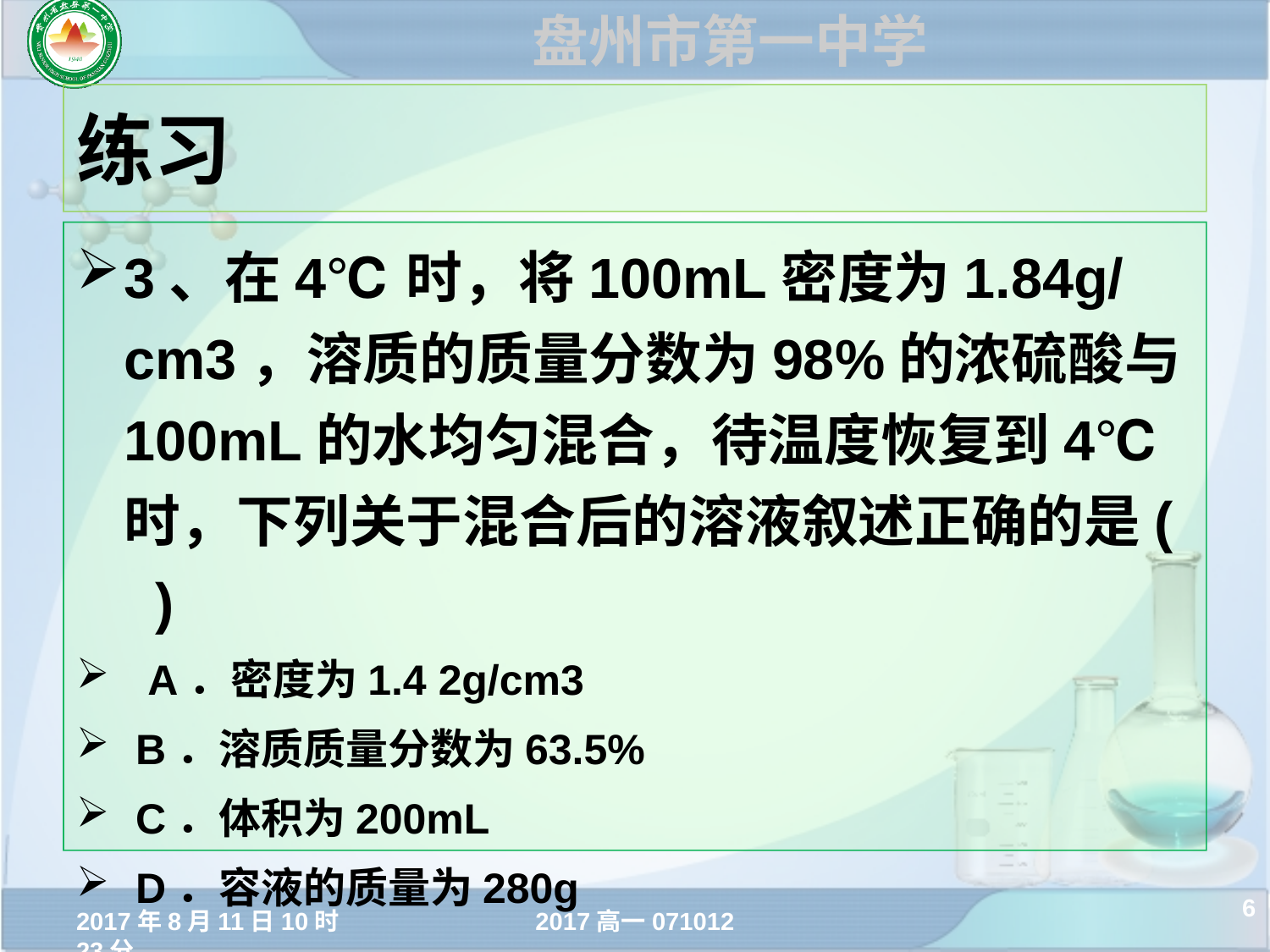

# 练习
3、在4℃时，将100mL密度为1.84g/cm3，溶质的质量分数为98%的浓硫酸与100mL的水均匀混合，待温度恢复到4℃时，下列关于混合后的溶液叙述正确的是(    )
  A．密度为1.4 2g/cm3
 B．溶质质量分数为63.5%
 C．体积为200mL
 D．容液的质量为280g

6
2017年8月11日10时23分
2017高一071012